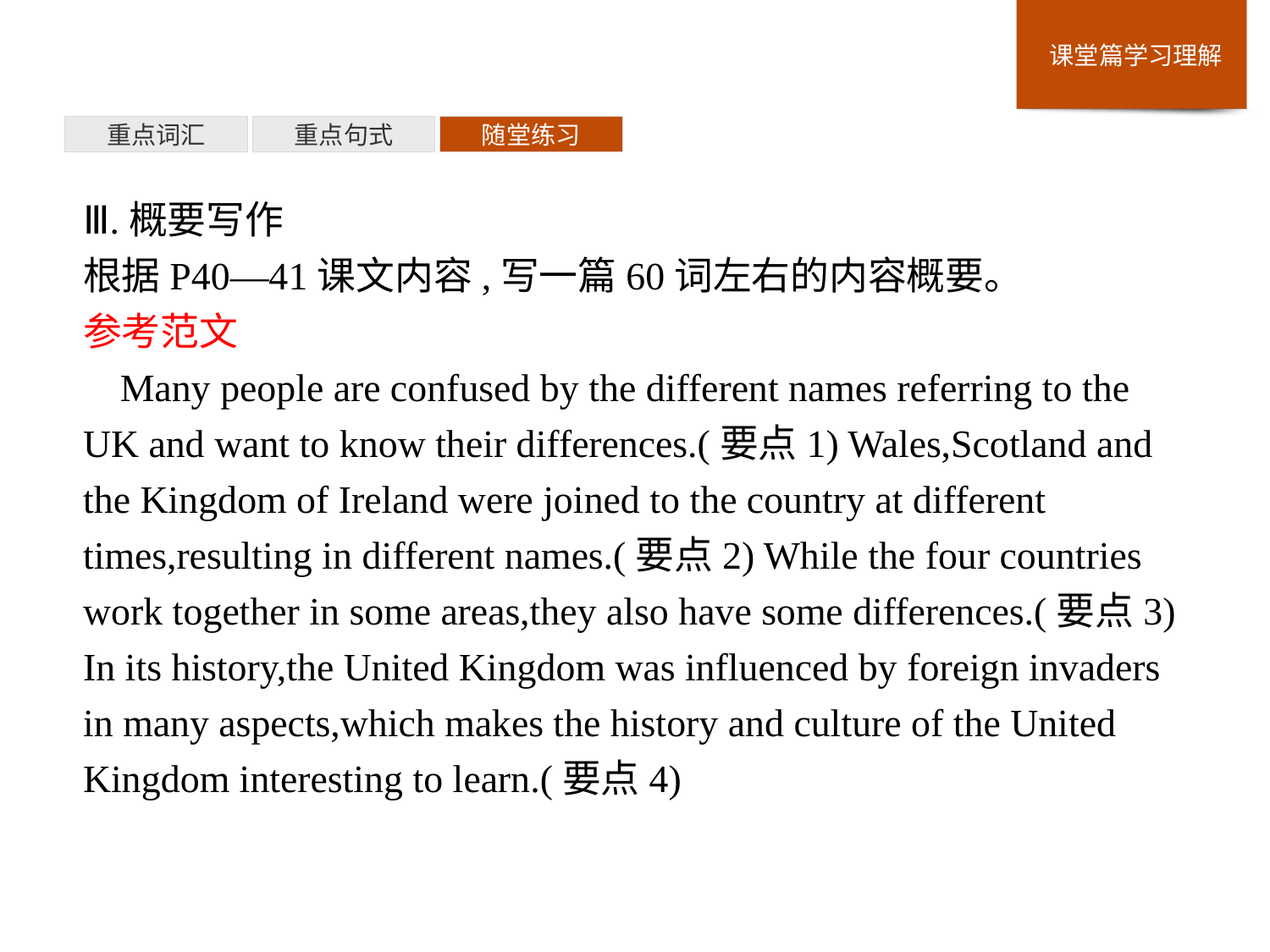

重点词汇
重点句式
随堂练习
Ⅲ.概要写作
根据P40—41课文内容,写一篇60词左右的内容概要。
参考范文
Many people are confused by the different names referring to the UK and want to know their differences.(要点1) Wales,Scotland and the Kingdom of Ireland were joined to the country at different times,resulting in different names.(要点2) While the four countries work together in some areas,they also have some differences.(要点3) In its history,the United Kingdom was influenced by foreign invaders in many aspects,which makes the history and culture of the United Kingdom interesting to learn.(要点4)